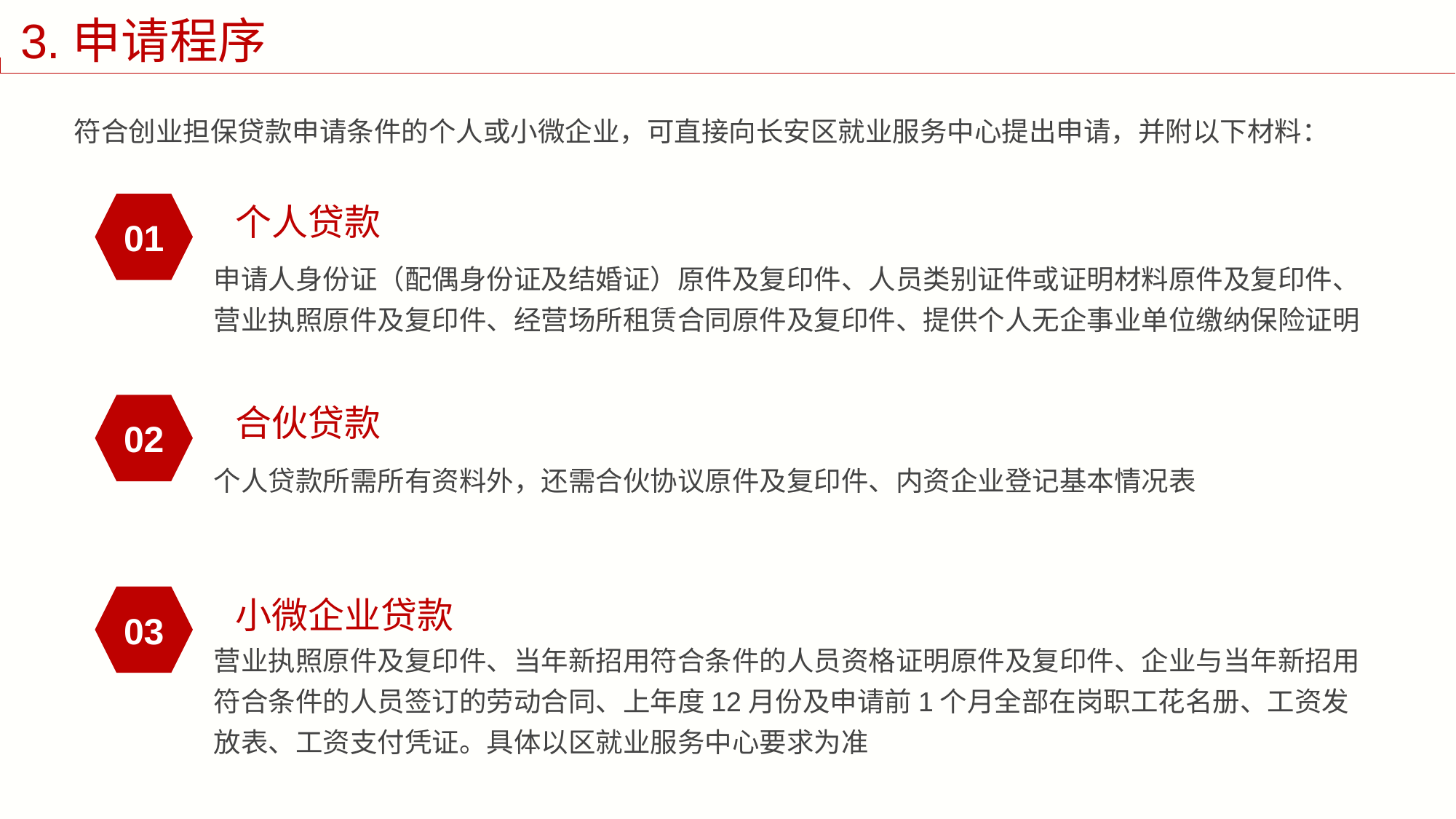

3.申请程序
符合创业担保贷款申请条件的个人或小微企业，可直接向长安区就业服务中心提出申请，并附以下材料：
01
个人贷款
申请人身份证（配偶身份证及结婚证）原件及复印件、人员类别证件或证明材料原件及复印件、营业执照原件及复印件、经营场所租赁合同原件及复印件、提供个人无企事业单位缴纳保险证明
02
合伙贷款
个人贷款所需所有资料外，还需合伙协议原件及复印件、内资企业登记基本情况表
03
小微企业贷款
营业执照原件及复印件、当年新招用符合条件的人员资格证明原件及复印件、企业与当年新招用符合条件的人员签订的劳动合同、上年度12月份及申请前1个月全部在岗职工花名册、工资发放表、工资支付凭证。具体以区就业服务中心要求为准